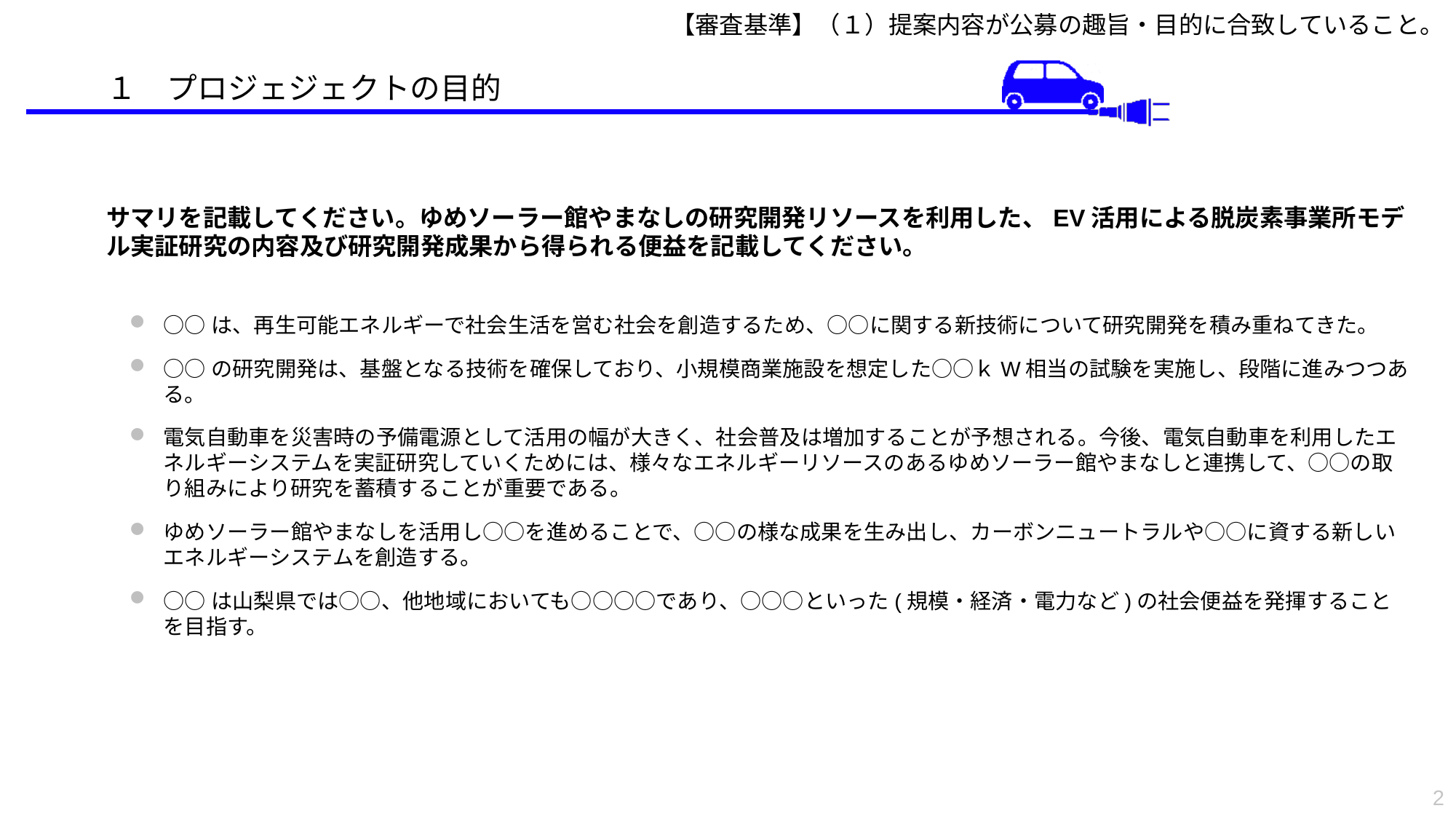

【審査基準】（１）提案内容が公募の趣旨・目的に合致していること。
１　プロジェジェクトの目的
サマリを記載してください。ゆめソーラー館やまなしの研究開発リソースを利用した、EV活用による脱炭素事業所モデル実証研究の内容及び研究開発成果から得られる便益を記載してください。
○○は、再生可能エネルギーで社会生活を営む社会を創造するため、○○に関する新技術について研究開発を積み重ねてきた。
○○の研究開発は、基盤となる技術を確保しており、小規模商業施設を想定した○○ｋW相当の試験を実施し、段階に進みつつある。
電気自動車を災害時の予備電源として活用の幅が大きく、社会普及は増加することが予想される。今後、電気自動車を利用したエネルギーシステムを実証研究していくためには、様々なエネルギーリソースのあるゆめソーラー館やまなしと連携して、○○の取り組みにより研究を蓄積することが重要である。
ゆめソーラー館やまなしを活用し○○を進めることで、○○の様な成果を生み出し、カーボンニュートラルや○○に資する新しいエネルギーシステムを創造する。
○○は山梨県では○○、他地域においても○○○○であり、○○○といった(規模・経済・電力など)の社会便益を発揮することを目指す。
2